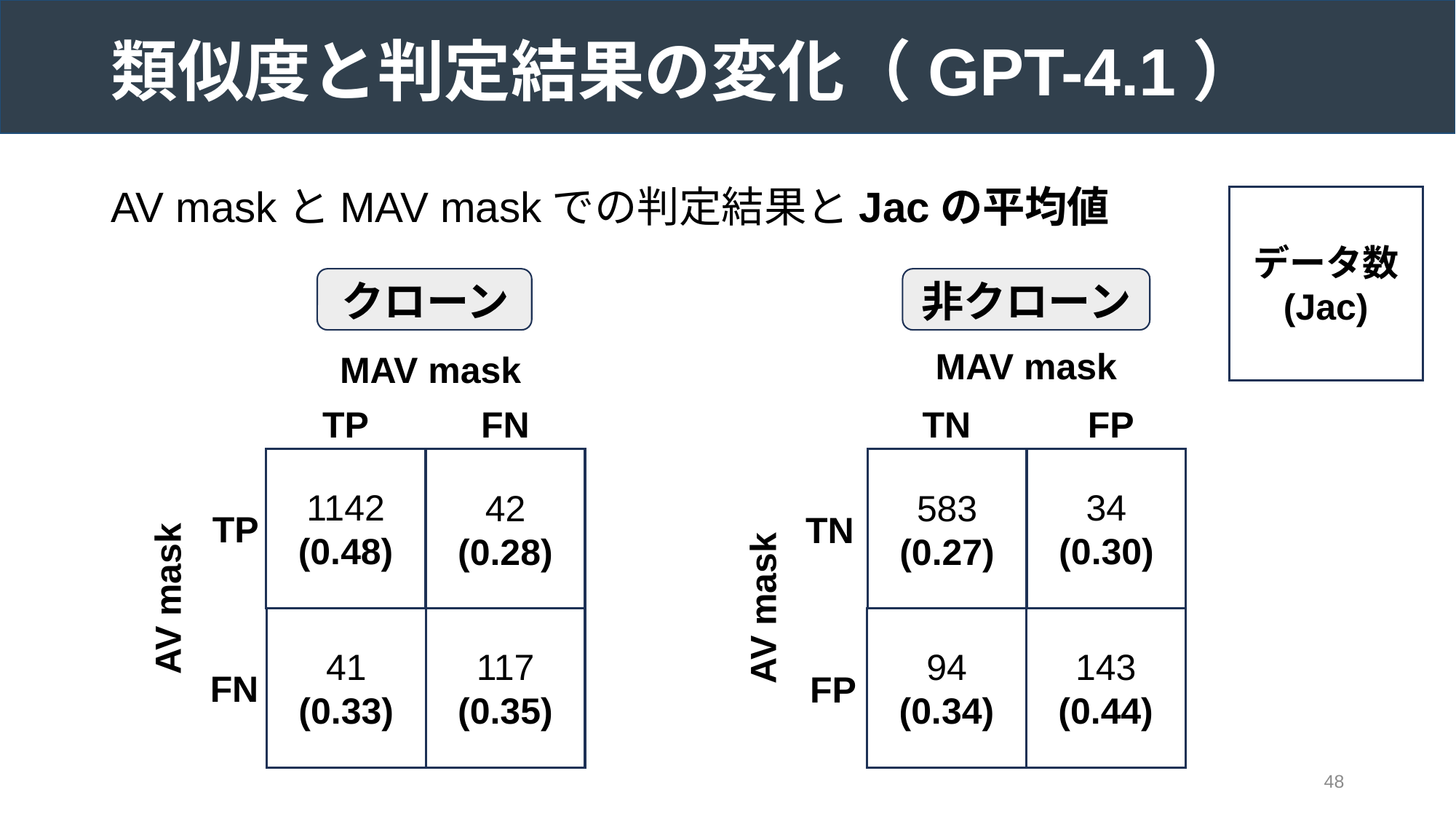

# 類似度と判定結果の変化（GPT-4.1）
AV maskとMAV maskでの判定結果とJacの平均値
データ数
(Jac)

クローン

非クローン
MAV mask
MAV mask
TP
FN
FP
TN
1142
(0.48)
34
(0.30)
42
(0.28)
583
(0.27)
TP
TN
AV mask
AV mask
41
(0.33)
117
(0.35)
94
(0.34)
143
(0.44)
FN
FP
48